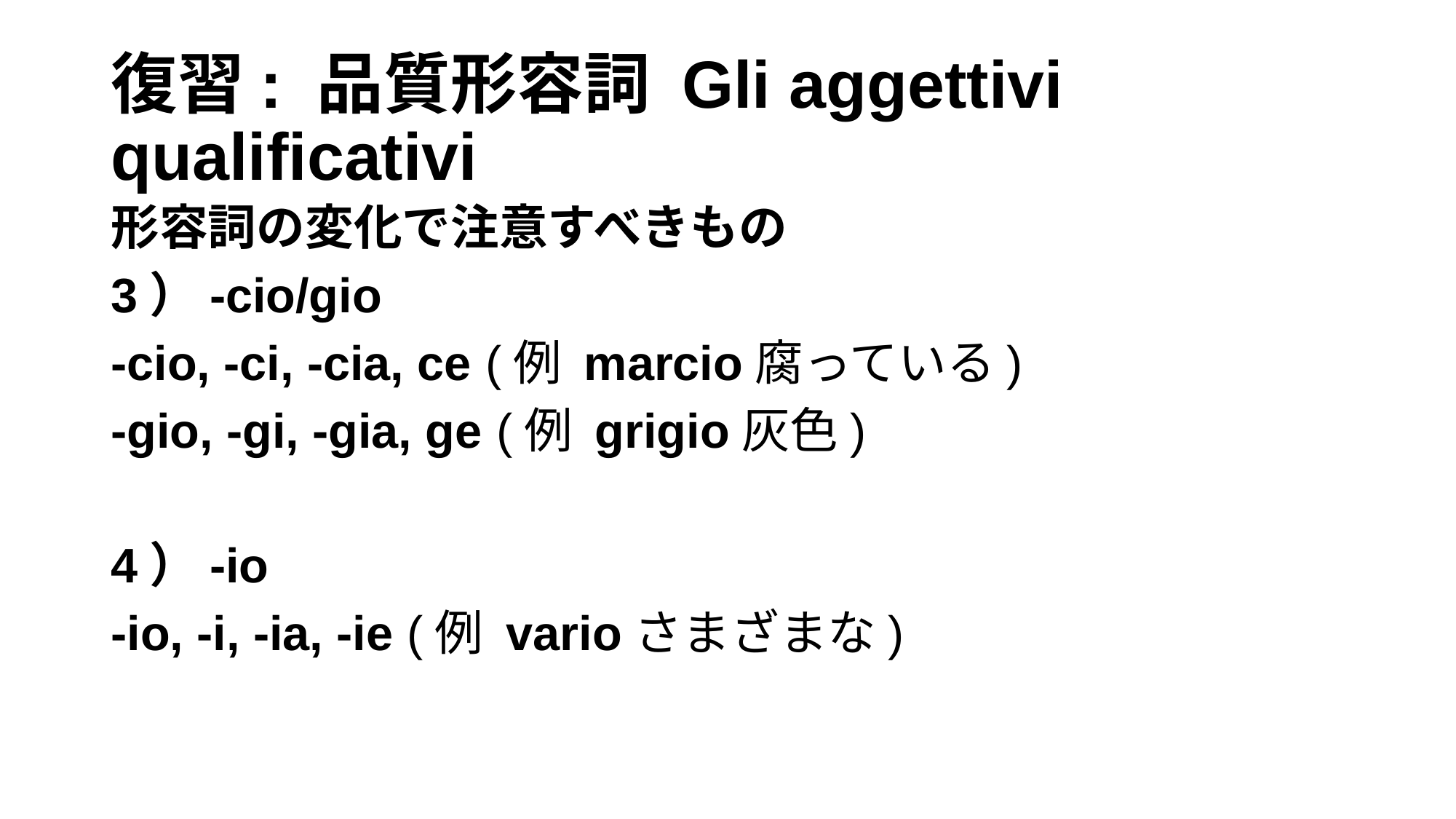

# 復習: 品質形容詞 Gli aggettivi qualificativi
形容詞の変化で注意すべきもの
3）-cio/gio
-cio, -ci, -cia, ce (例 marcio腐っている)
-gio, -gi, -gia, ge (例 grigio灰色)

4）-io
-io, -i, -ia, -ie (例 varioさまざまな)